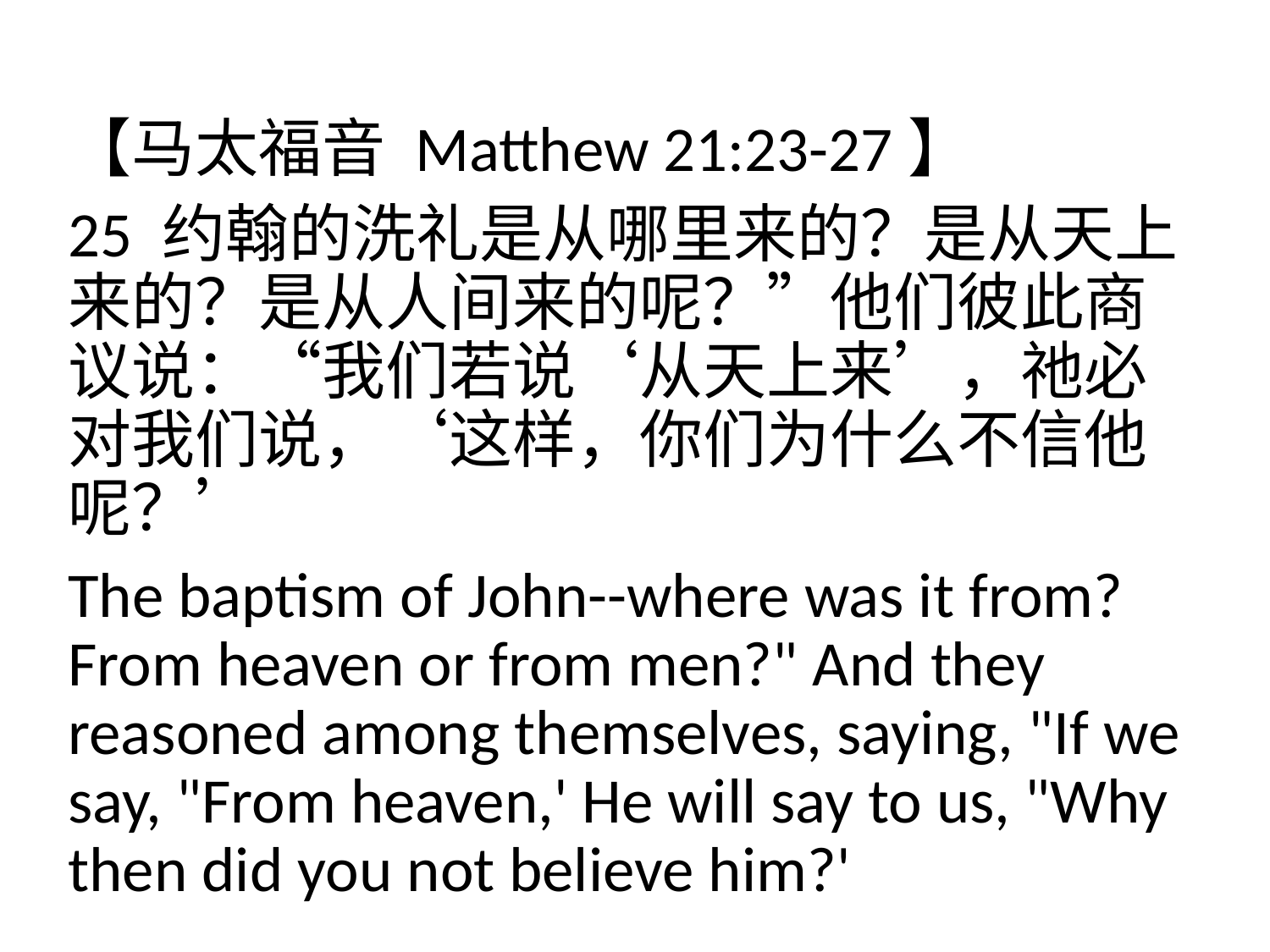

【马太福音 Matthew 21:23-27】
25 约翰的洗礼是从哪里来的？是从天上来的？是从人间来的呢？”他们彼此商议说：“我们若说‘从天上来’，祂必对我们说，‘这样，你们为什么不信他呢？’
The baptism of John--where was it from? From heaven or from men?" And they reasoned among themselves, saying, "If we say, "From heaven,' He will say to us, "Why then did you not believe him?'